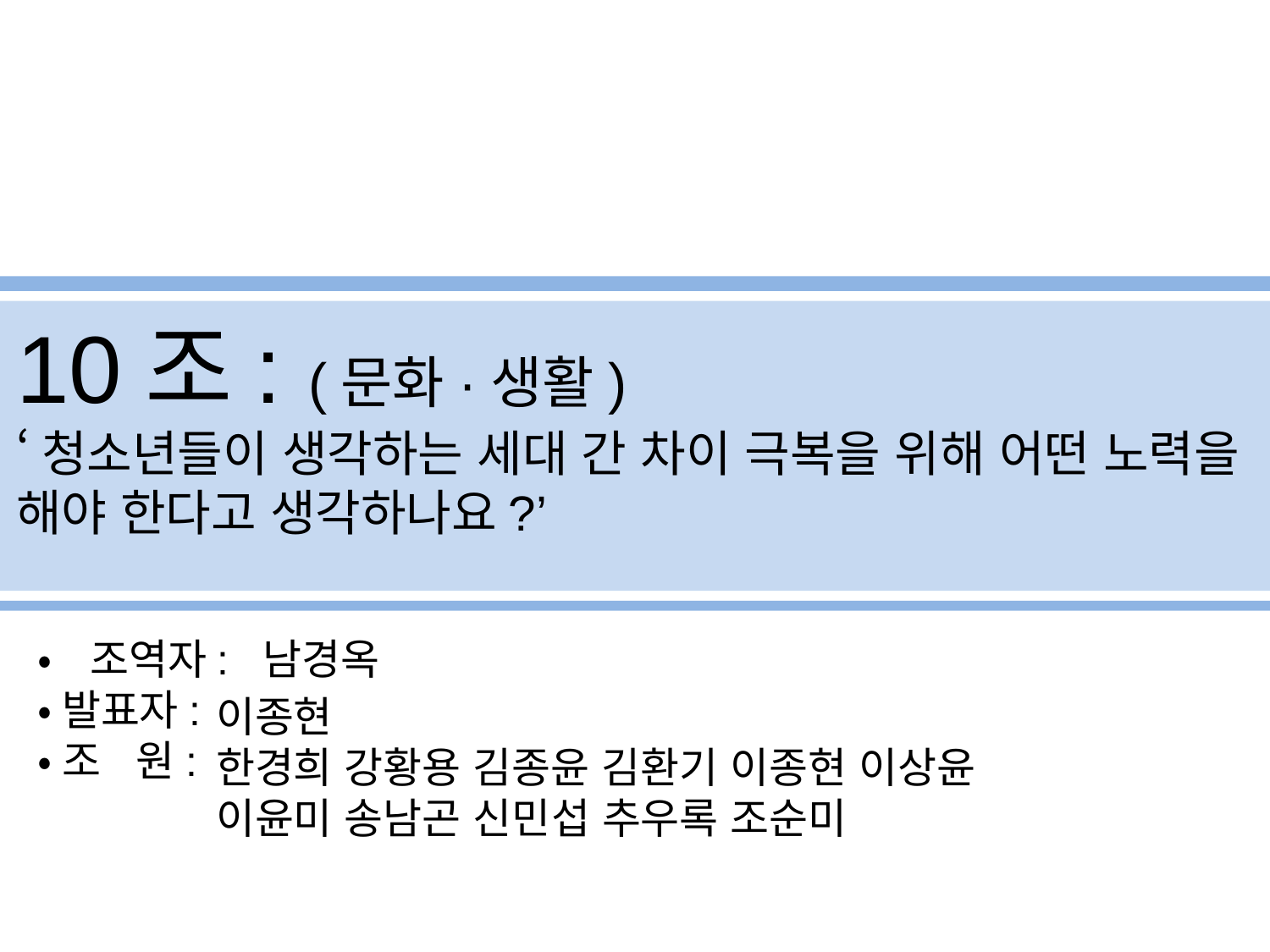

10조: (문화·생활)
‘청소년들이 생각하는 세대 간 차이 극복을 위해 어떤 노력을 해야 한다고 생각하나요?’

•조역자:  남경옥
•발표자:
•조   원:
이종현
한경희 강황용 김종윤 김환기 이종현 이상윤 이윤미 송남곤 신민섭 추우록 조순미